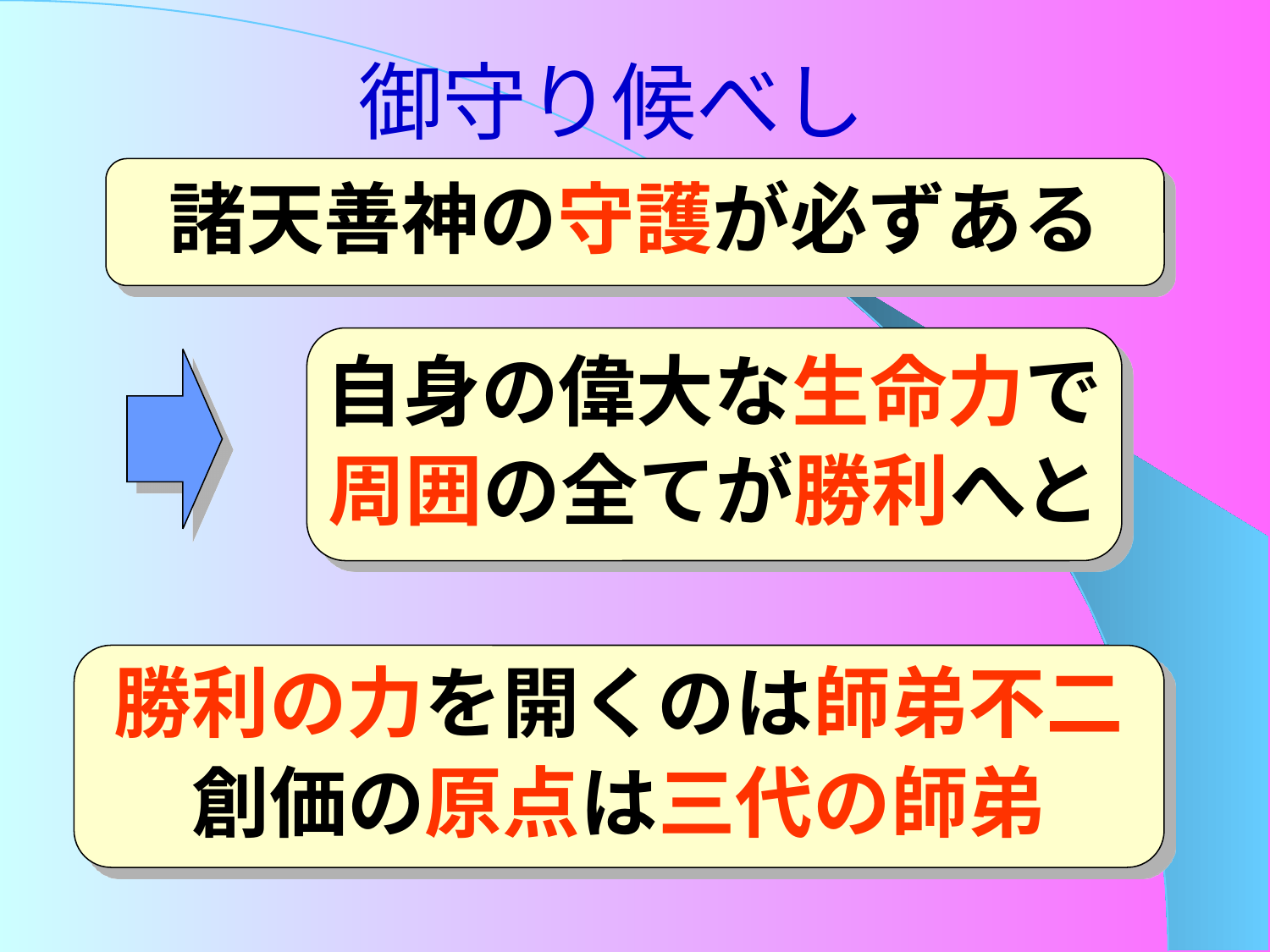

# 御守り候べし
諸天善神の守護が必ずある
自身の偉大な生命力で
周囲の全てが勝利へと

勝利の力を開くのは師弟不二
創価の原点は三代の師弟